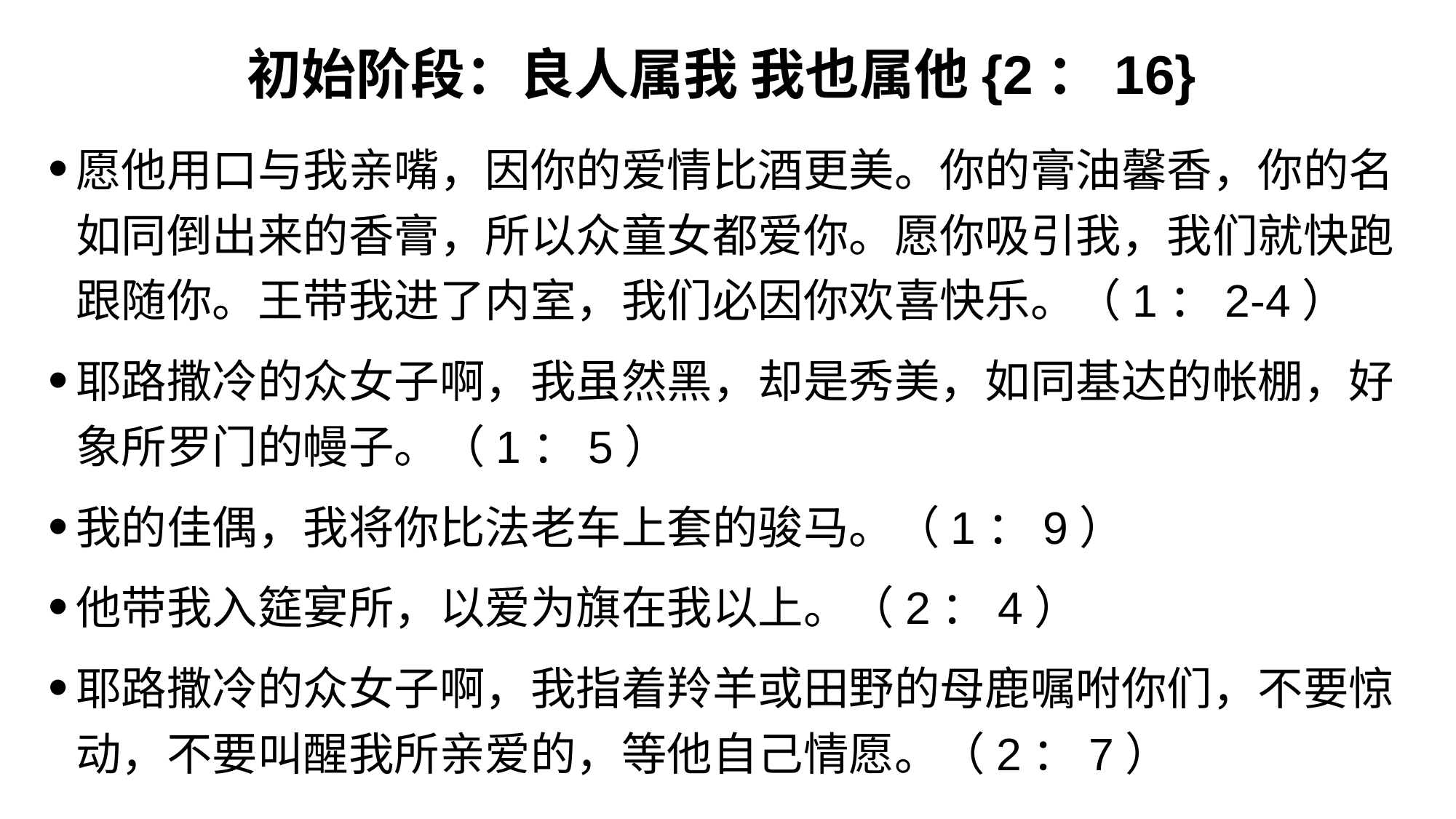

# 初始阶段：良人属我 我也属他{2：16}
愿他用口与我亲嘴，因你的爱情比酒更美。你的膏油馨香，你的名如同倒出来的香膏，所以众童女都爱你。愿你吸引我，我们就快跑跟随你。王带我进了内室，我们必因你欢喜快乐。（1：2-4）
耶路撒冷的众女子啊，我虽然黑，却是秀美，如同基达的帐棚，好象所罗门的幔子。（1：5）
我的佳偶，我将你比法老车上套的骏马。（1：9）
他带我入筵宴所，以爱为旗在我以上。（2：4）
耶路撒冷的众女子啊，我指着羚羊或田野的母鹿嘱咐你们，不要惊动，不要叫醒我所亲爱的，等他自己情愿。（2：7）